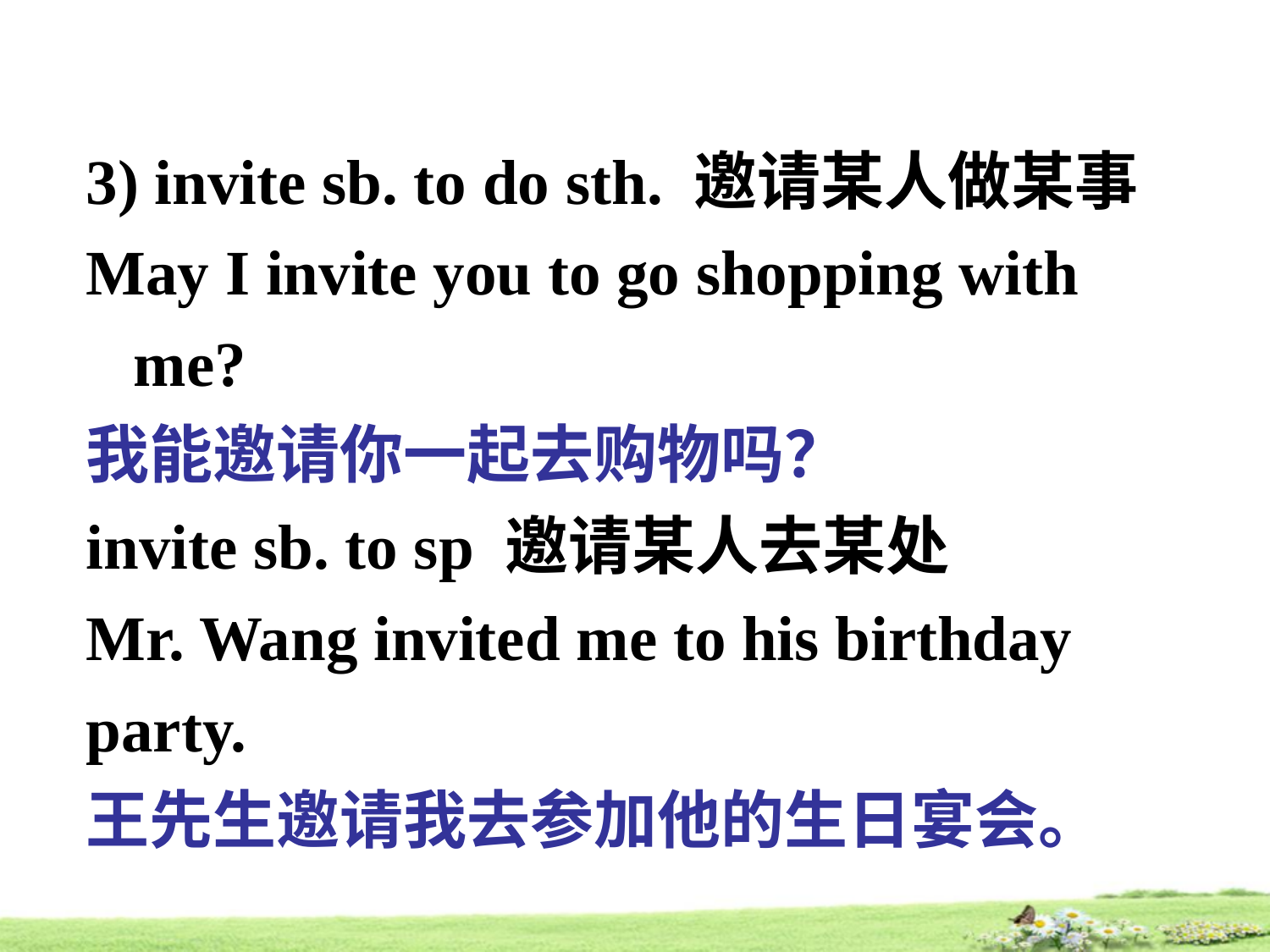

3) invite sb. to do sth. 邀请某人做某事
May I invite you to go shopping with me?
我能邀请你一起去购物吗？
invite sb. to sp 邀请某人去某处
Mr. Wang invited me to his birthday
party.
王先生邀请我去参加他的生日宴会。